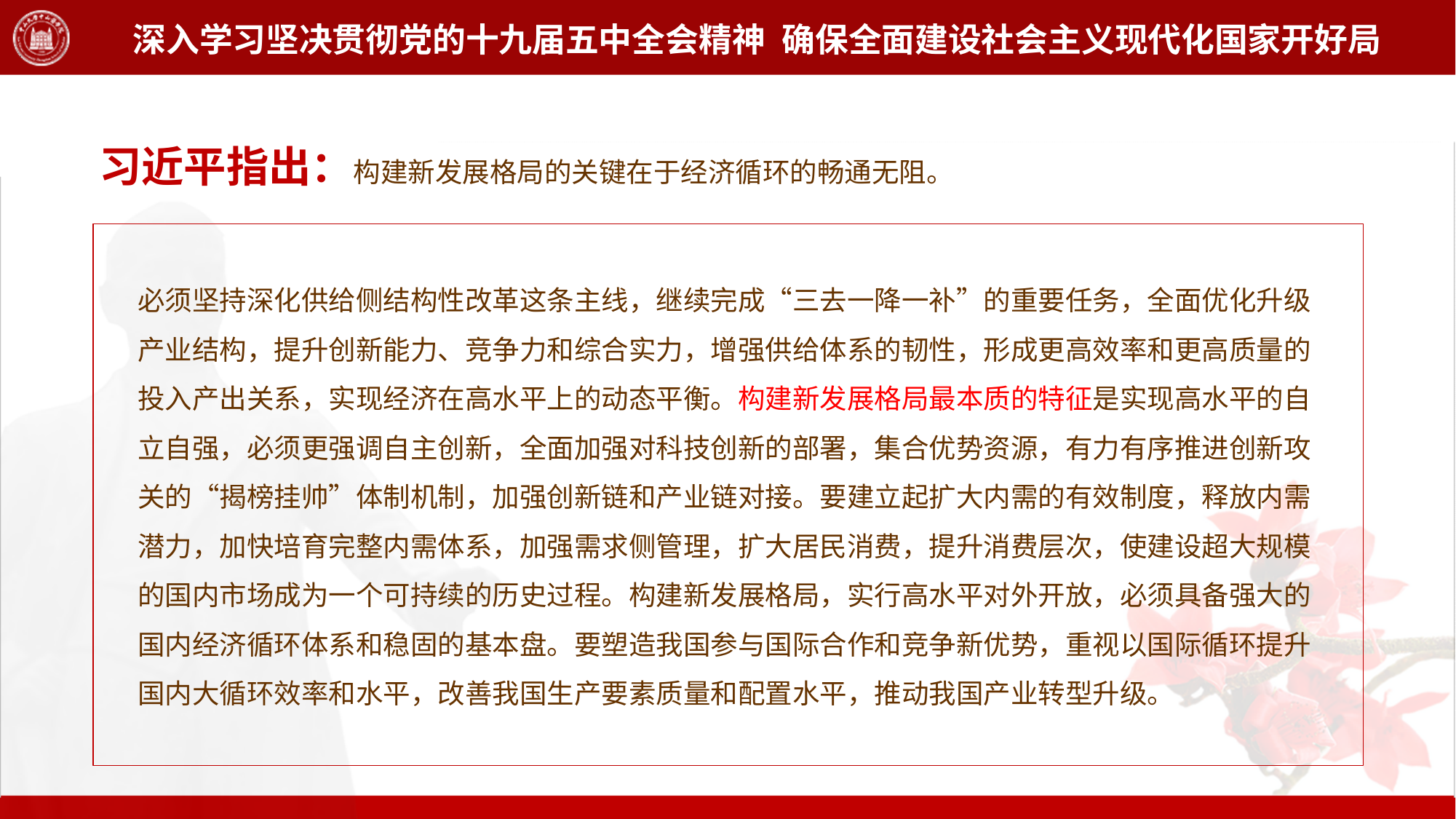

深入学习坚决贯彻党的十九届五中全会精神 确保全面建设社会主义现代化国家开好局
习近平指出：构建新发展格局的关键在于经济循环的畅通无阻。

必须坚持深化供给侧结构性改革这条主线，继续完成“三去一降一补”的重要任务，全面优化升级产业结构，提升创新能力、竞争力和综合实力，增强供给体系的韧性，形成更高效率和更高质量的投入产出关系，实现经济在高水平上的动态平衡。构建新发展格局最本质的特征是实现高水平的自立自强，必须更强调自主创新，全面加强对科技创新的部署，集合优势资源，有力有序推进创新攻关的“揭榜挂帅”体制机制，加强创新链和产业链对接。要建立起扩大内需的有效制度，释放内需潜力，加快培育完整内需体系，加强需求侧管理，扩大居民消费，提升消费层次，使建设超大规模的国内市场成为一个可持续的历史过程。构建新发展格局，实行高水平对外开放，必须具备强大的国内经济循环体系和稳固的基本盘。要塑造我国参与国际合作和竞争新优势，重视以国际循环提升国内大循环效率和水平，改善我国生产要素质量和配置水平，推动我国产业转型升级。